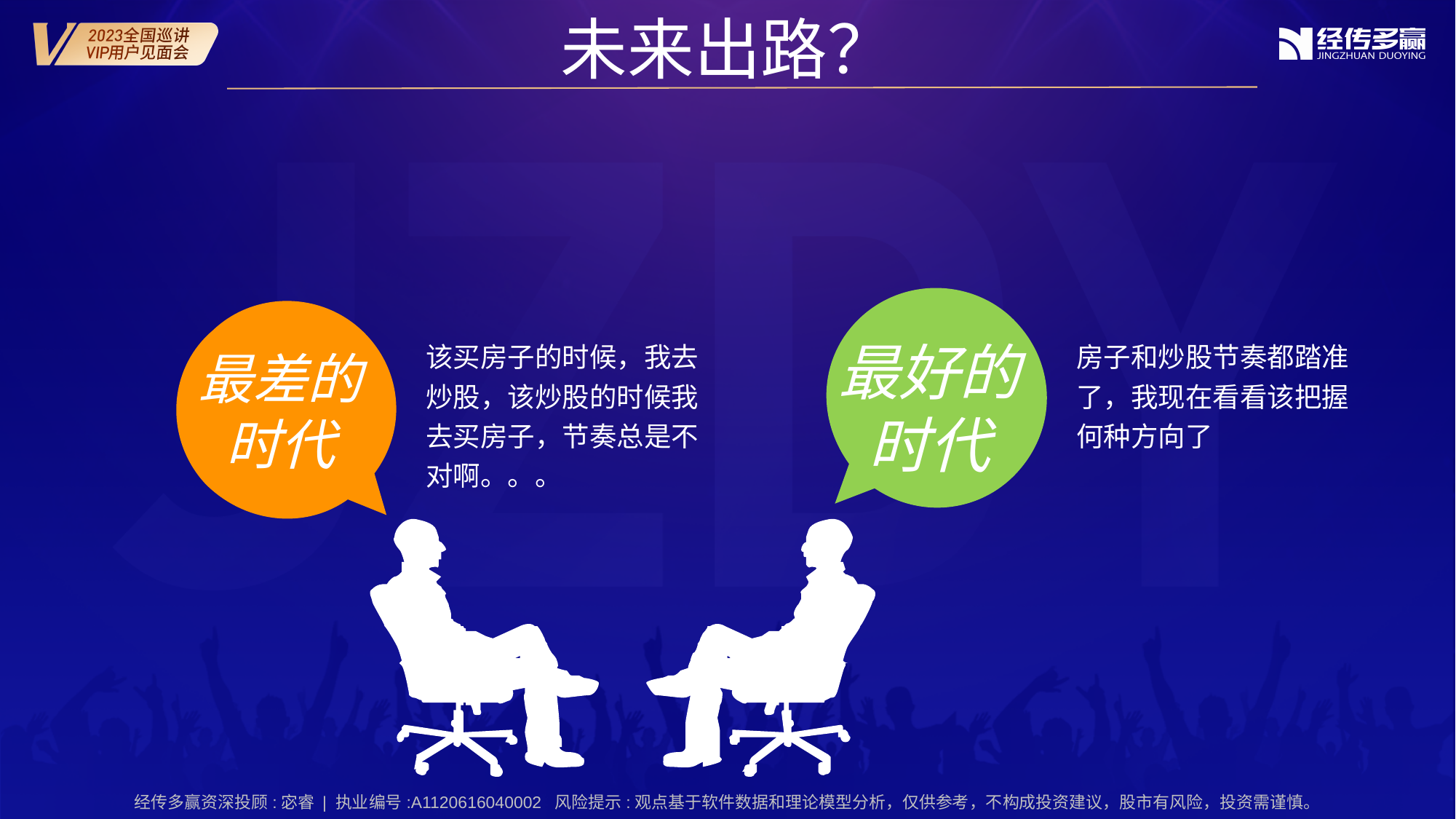

未来出路？

最好的时代

最差的时代
该买房子的时候，我去炒股，该炒股的时候我去买房子，节奏总是不对啊。。。
房子和炒股节奏都踏准了，我现在看看该把握何种方向了